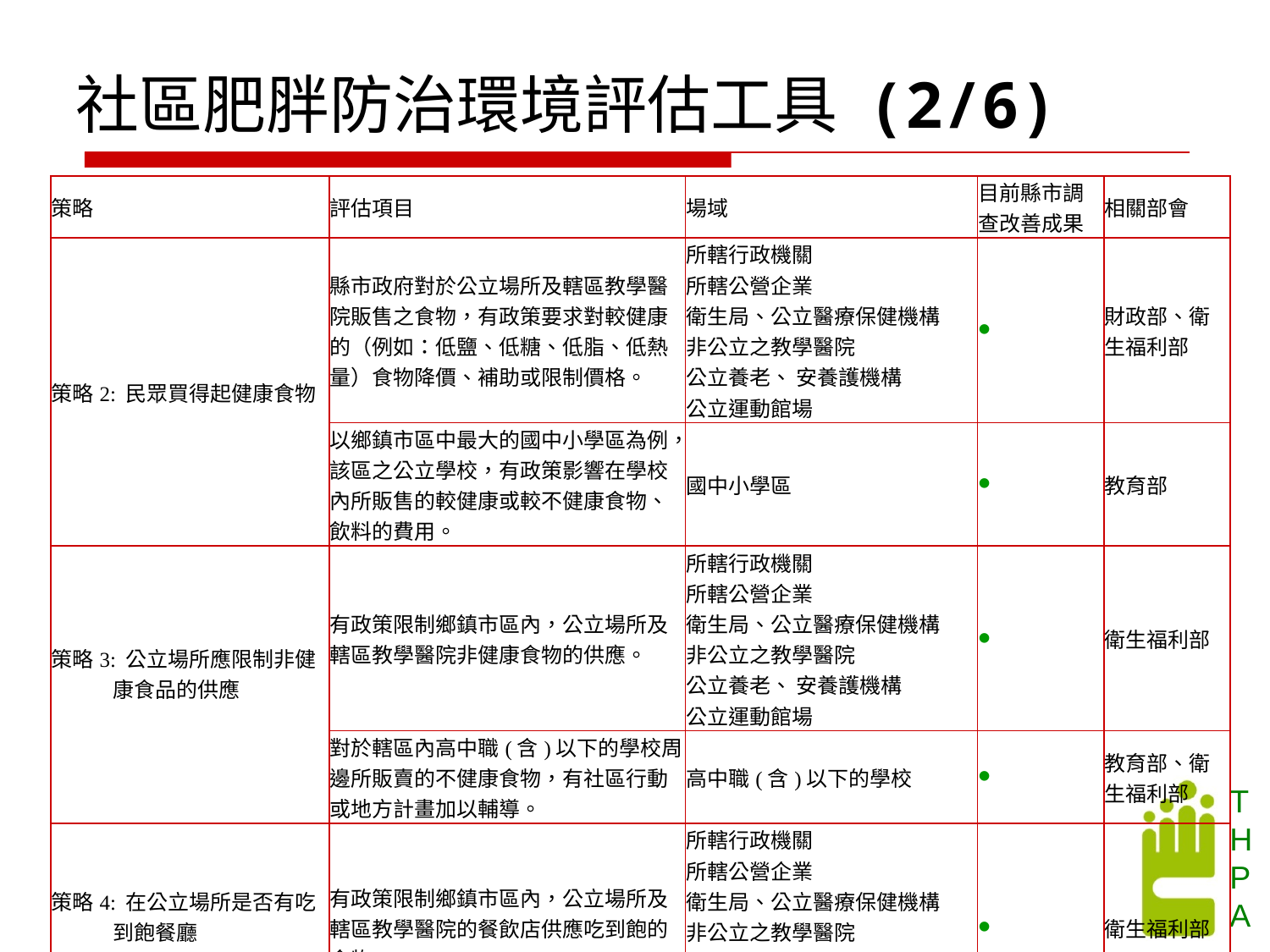

社區肥胖防治環境評估工具 (2/6)
| 策略 | 評估項目 | 場域 | 目前縣市調查改善成果 | 相關部會 |
| --- | --- | --- | --- | --- |
| 策略2: 民眾買得起健康食物 | 縣市政府對於公立場所及轄區教學醫院販售之食物，有政策要求對較健康的（例如：低鹽、低糖、低脂、低熱量）食物降價、補助或限制價格。 | 所轄行政機關 所轄公營企業 衛生局、公立醫療保健機構 非公立之教學醫院 公立養老、 安養護機構 公立運動館場 | ● | 財政部、衛生福利部 |
|  | 以鄉鎮市區中最大的國中小學區為例，該區之公立學校，有政策影響在學校內所販售的較健康或較不健康食物、飲料的費用。 | 國中小學區 | ● | 教育部 |
| 策略3: 公立場所應限制非健康食品的供應 | 有政策限制鄉鎮市區內，公立場所及轄區教學醫院非健康食物的供應。 | 所轄行政機關 所轄公營企業 衛生局、公立醫療保健機構 非公立之教學醫院 公立養老、 安養護機構 公立運動館場 | ● | 衛生福利部 |
|  | 對於轄區內高中職(含)以下的學校周邊所販賣的不健康食物，有社區行動或地方計畫加以輔導。 | 高中職(含)以下的學校 | ● | 教育部、衛生福利部 |
| 策略4: 在公立場所是否有吃到飽餐廳 | 有政策限制鄉鎮市區內，公立場所及轄區教學醫院的餐飲店供應吃到飽的食物。 | 所轄行政機關 所轄公營企業 衛生局、公立醫療保健機構 非公立之教學醫院 公立養老、 安養護機構 公立運動館場 | ● | 衛生福利部 |